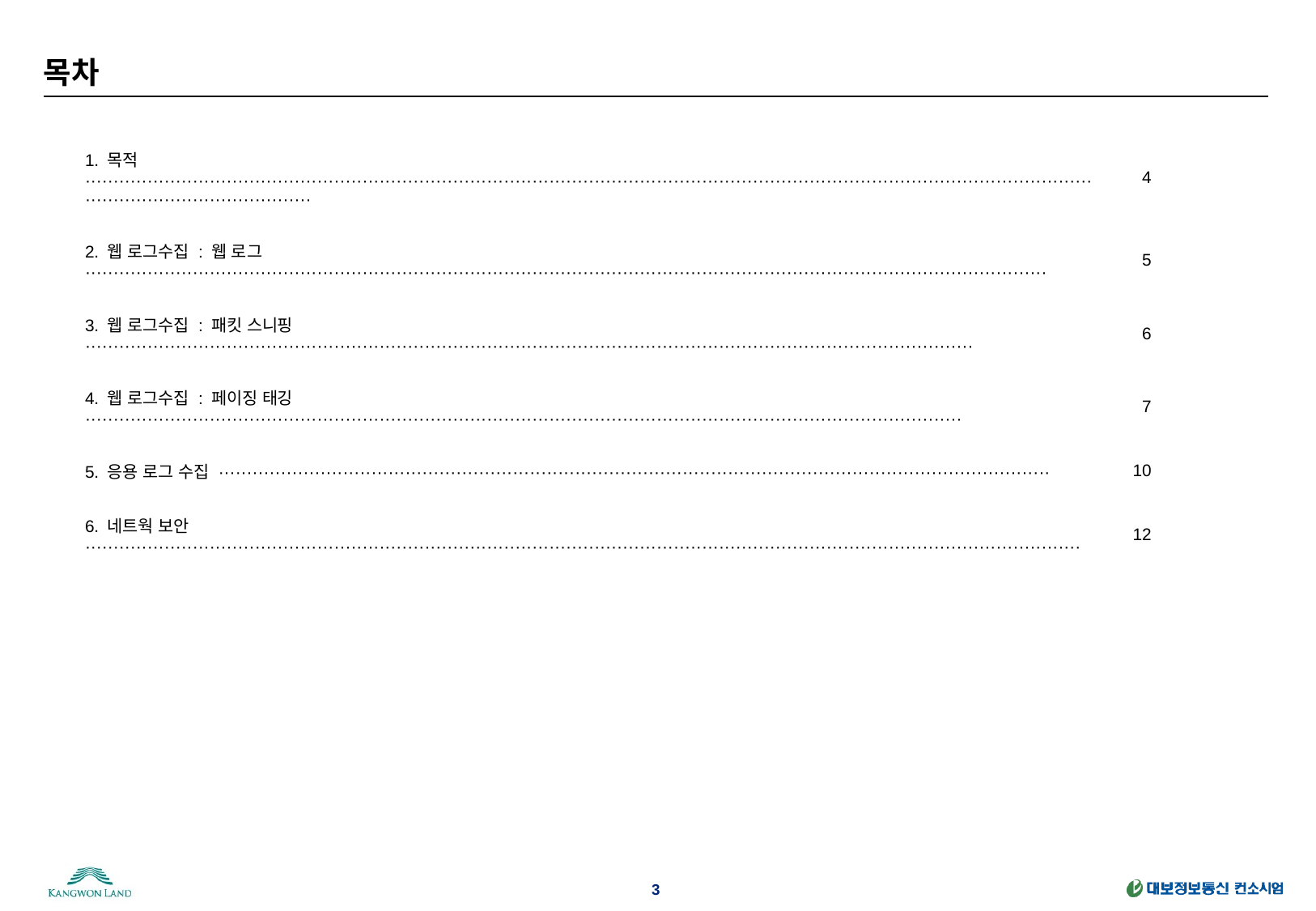

# 목차
|  |  |
| --- | --- |
| 1. 목적 ·························································································································································································································· | 4 |
| 2. 웹 로그수집 : 웹 로그 ·········································································································································································· | 5 |
| 3. 웹 로그수집 : 패킷 스니핑 ····························································································································································· | 6 |
| 4. 웹 로그수집 : 페이징 태깅 ··························································································································································· | 7 |
| 5. 응용 로그 수집 ··················································································································································· | 10 |
| 6. 네트웍 보안 ················································································································································································ | 12 |
|  |  |
|  |  |
|  |  |
|  |  |
|  |  |
|  |  |
|  |  |
|  |  |
|  |  |
|  |  |
|  |  |
|  |  |
|  |  |
|  |  |
|  |  |
|  |  |
|  |  |
|  |  |
|  |  |
3